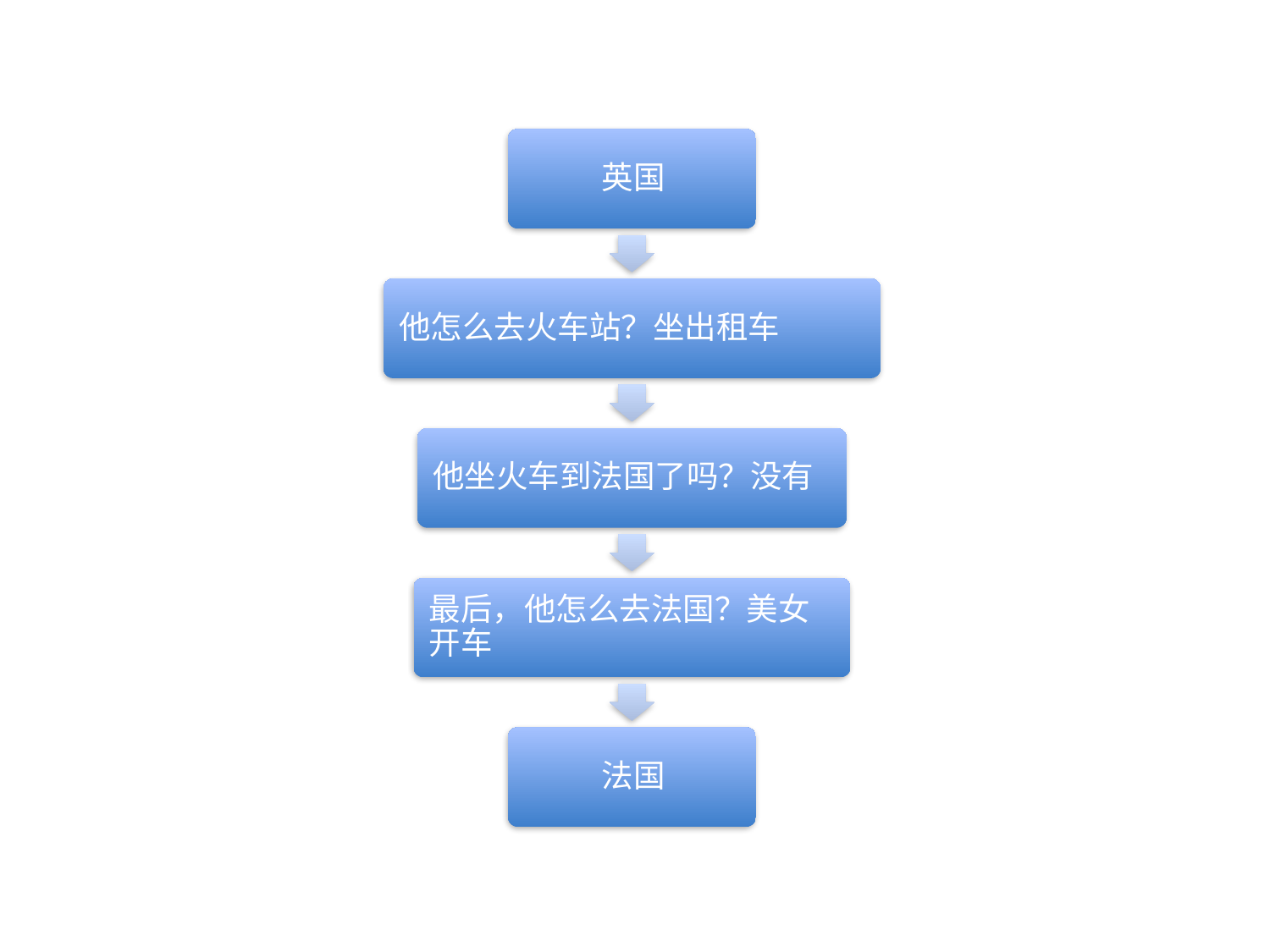

英国

他怎么去火车站？坐出租车

他坐火车到法国了吗？没有

最后，他怎么去法国？美女开车

法国